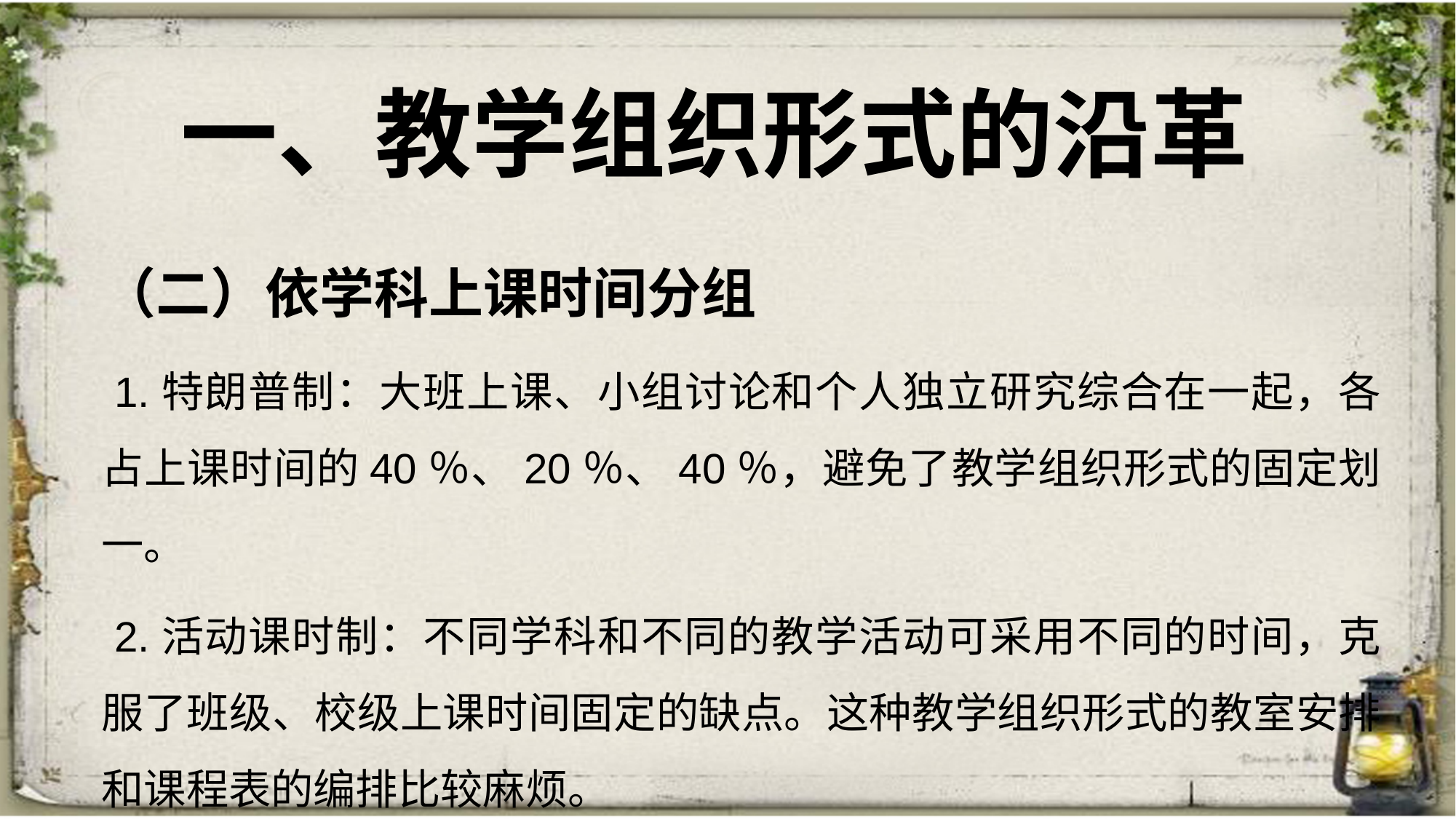

一、教学组织形式的沿革
（二）依学科上课时间分组
 1.特朗普制：大班上课、小组讨论和个人独立研究综合在一起，各占上课时间的40％、20％、40％，避免了教学组织形式的固定划一。
 2.活动课时制：不同学科和不同的教学活动可采用不同的时间，克服了班级、校级上课时间固定的缺点。这种教学组织形式的教室安排和课程表的编排比较麻烦。